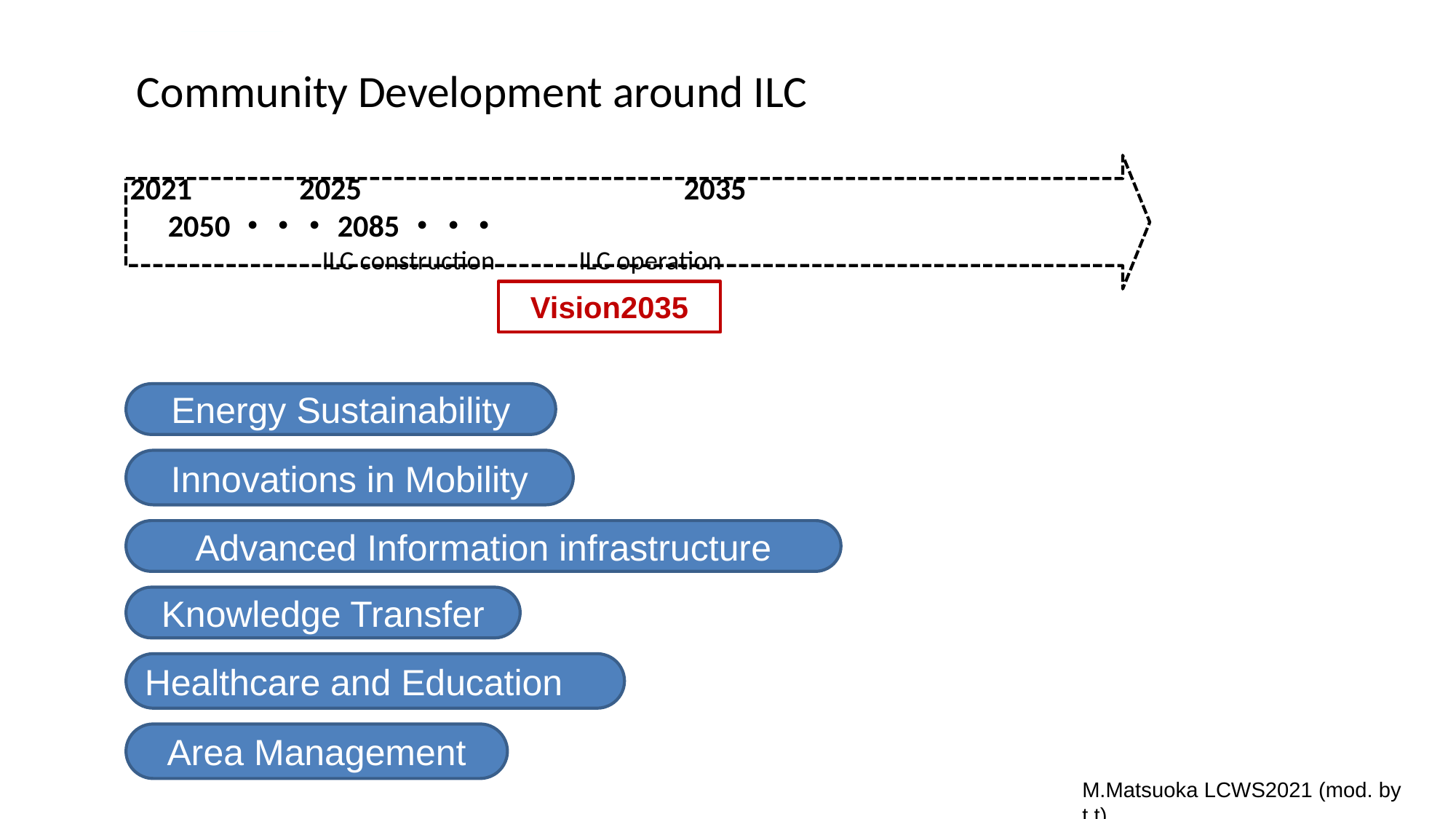

Community Development around ILC
2021　　　2025　　　　　　　　　　2035　　　　　　　　　　　　　2050・・・2085・・・
　　　　　　　ILC construction              ILC operation
Vision2035
Energy Sustainability
Innovations in Mobility
Advanced Information infrastructure
Knowledge Transfer
Healthcare and Education
Area Management
M.Matsuoka LCWS2021 (mod. by t.t)